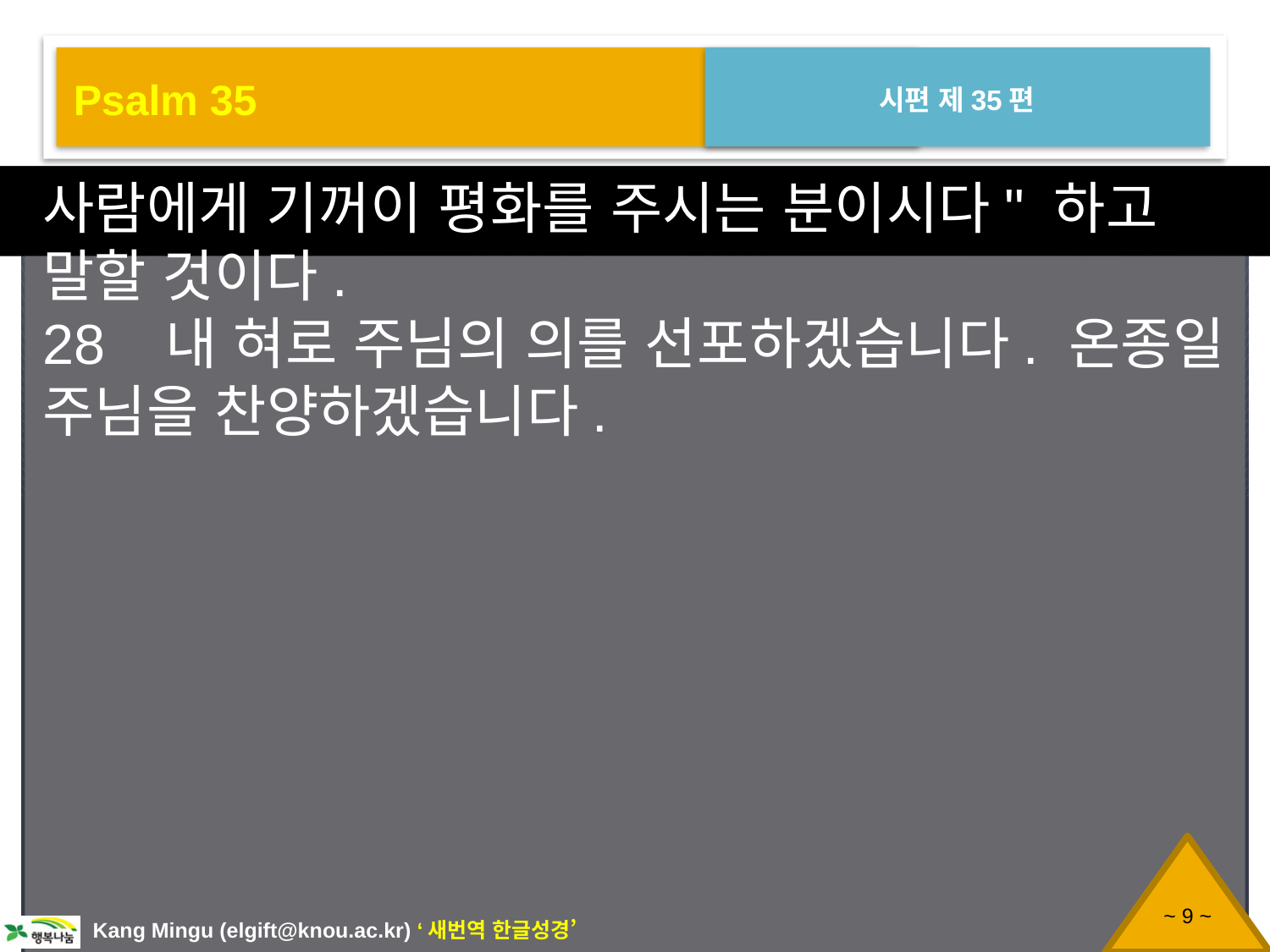

Psalm 35
시편 제35편
사람에게 기꺼이 평화를 주시는 분이시다" 하고 말할 것이다.
28   내 혀로 주님의 의를 선포하겠습니다. 온종일 주님을 찬양하겠습니다.